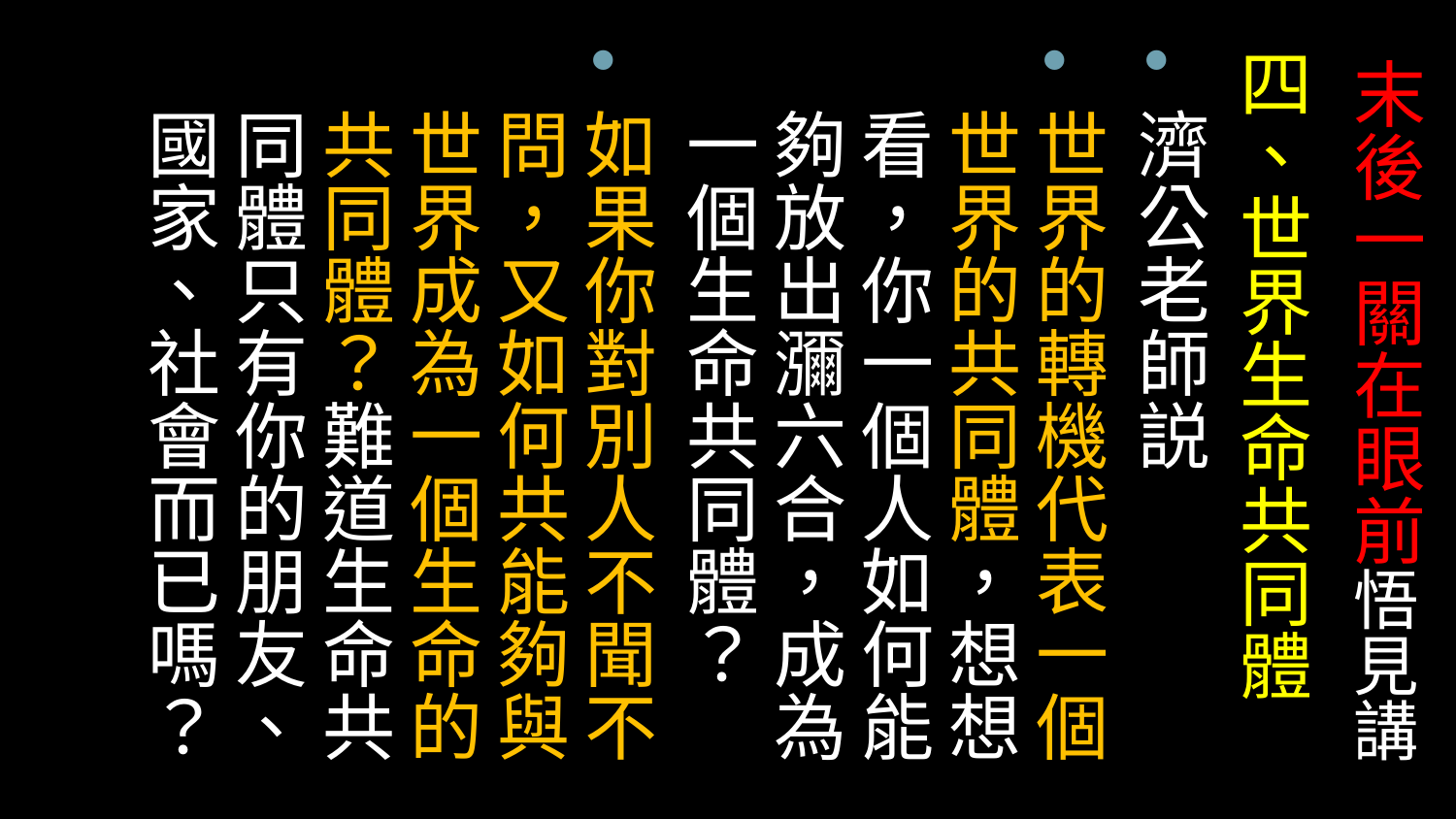

四、世界生命共同體
濟公老師説
世界的轉機代表一個世界的共同體，想想看，你一個人如何能夠放出瀰六合，成為一個生命共同體？
如果你對別人不聞不問，又如何共能夠與世界成為一個生命的共同體？難道生命共同體只有你的朋友、國家、社會而已嗎？

# 末後一關在眼前悟見講